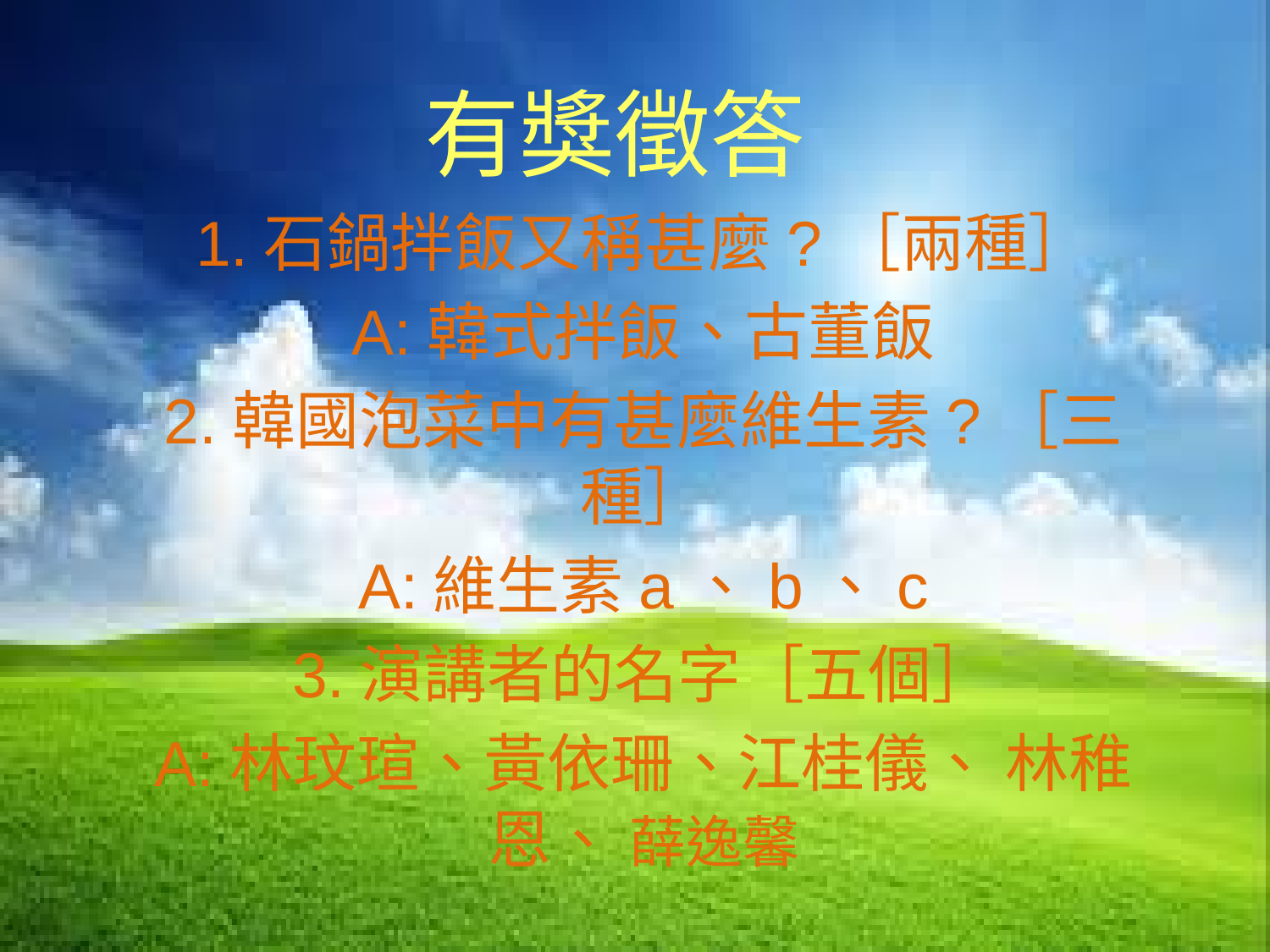

# 有獎徵答
1.石鍋拌飯又稱甚麼?［兩種］
A:韓式拌飯、古董飯
2.韓國泡菜中有甚麼維生素?［三種］
A:維生素a、b、c
3.演講者的名字［五個］
A:林玟瑄、黃依珊、江桂儀、 林稚恩、 薛逸馨